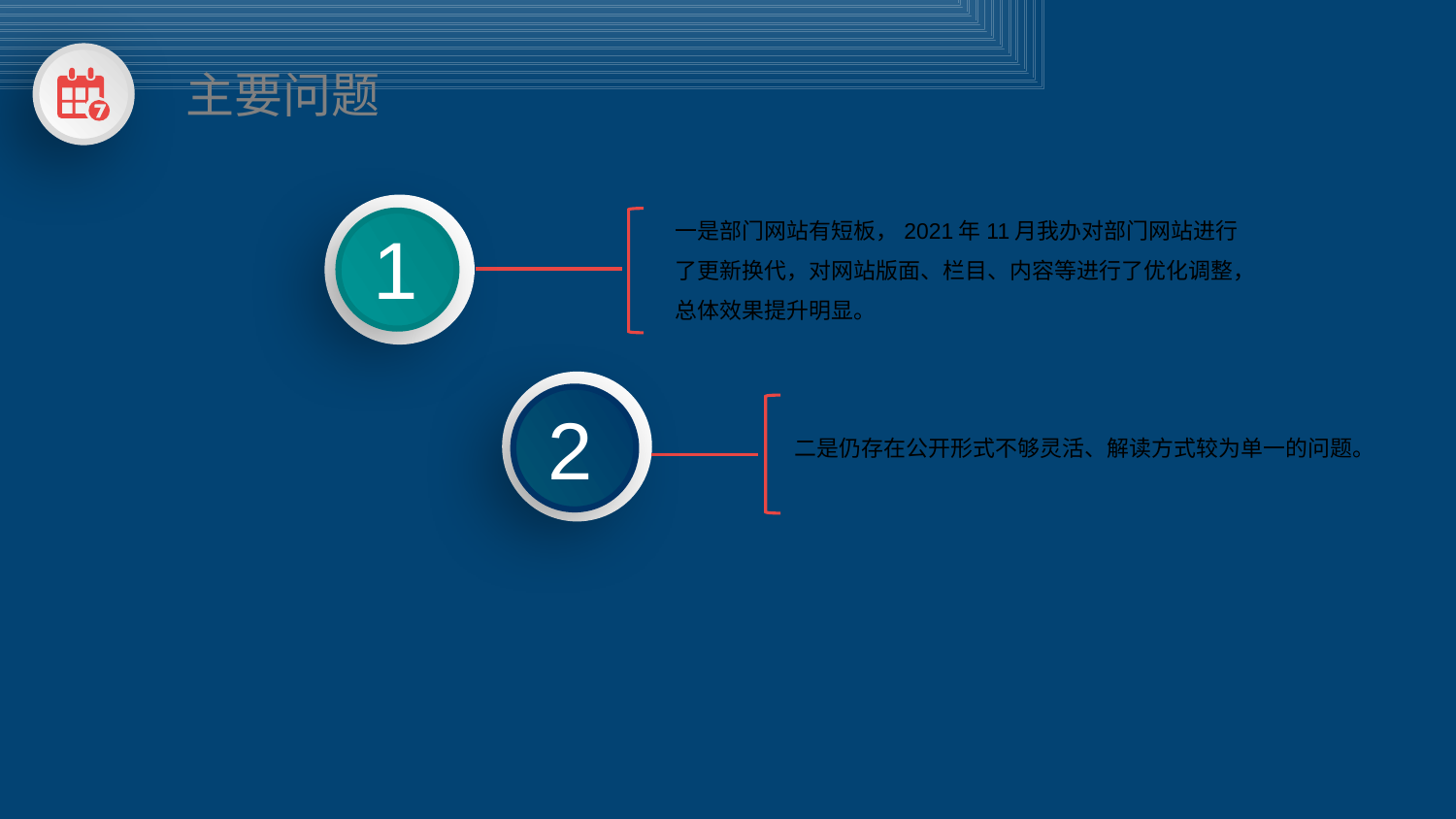

主要问题

一是部门网站有短板，2021年11月我办对部门网站进行了更新换代，对网站版面、栏目、内容等进行了优化调整，总体效果提升明显。

1

2

二是仍存在公开形式不够灵活、解读方式较为单一的问题。